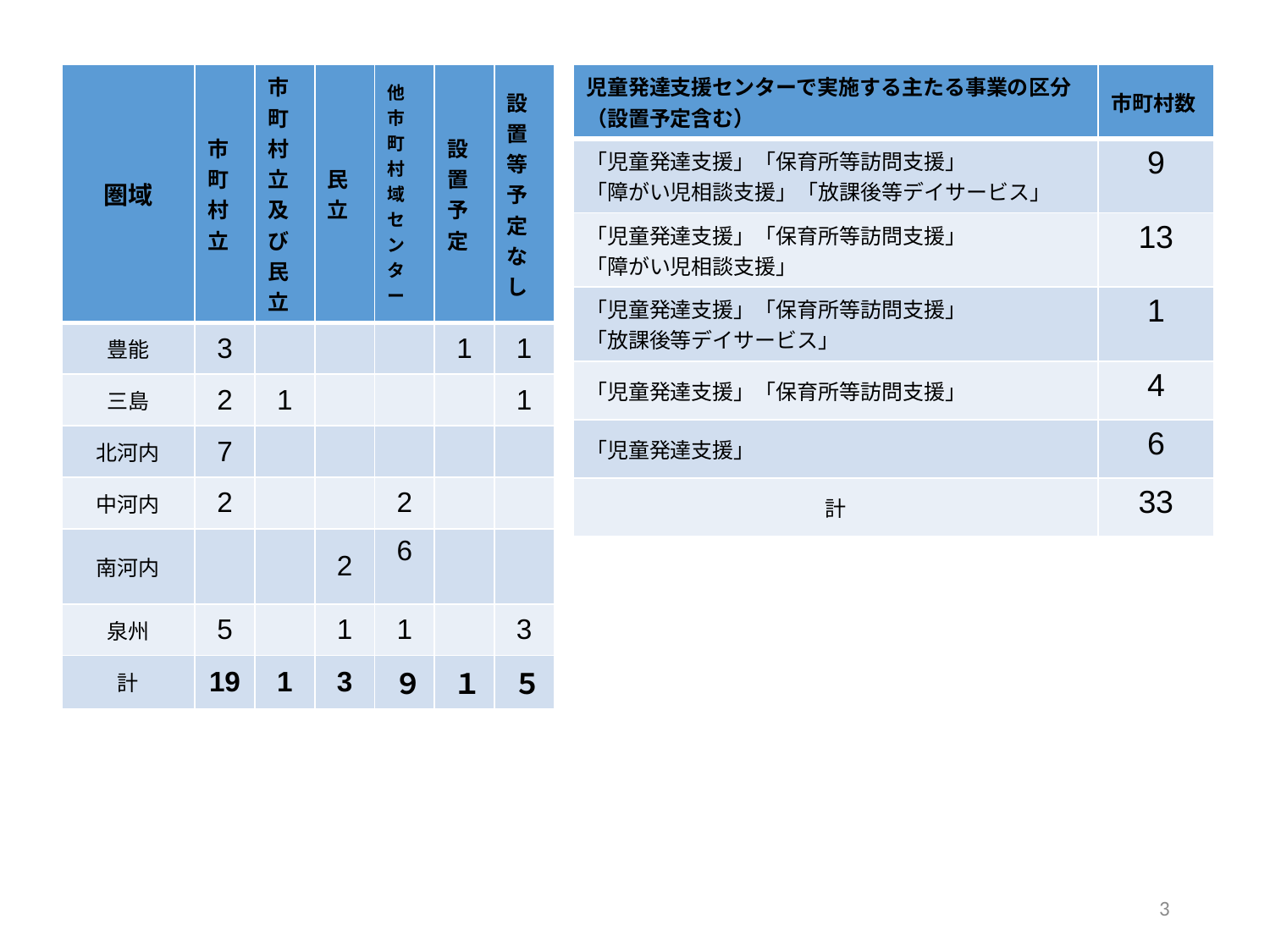

| 圏域 | 市町村立 | 市町村立及び民立 | 民立 | 他市町村域センター | 設置予定 | 設置等予定なし |
| --- | --- | --- | --- | --- | --- | --- |
| 豊能 | 3 |  |  |  | 1 | 1 |
| 三島 | 2 | 1 |  |  |  | 1 |
| 北河内 | 7 |  |  |  |  |  |
| 中河内 | 2 |  |  | 2 |  |  |
| 南河内 |  |  | 2 | 6 |  |  |
| 泉州 | 5 |  | 1 | 1 |  | 3 |
| 計 | 19 | 1 | 3 | ９ | １ | ５ |
| 児童発達支援センターで実施する主たる事業の区分 （設置予定含む） | 市町村数 |
| --- | --- |
| 「児童発達支援」「保育所等訪問支援」 「障がい児相談支援」「放課後等デイサービス」 | 9 |
| 「児童発達支援」「保育所等訪問支援」 「障がい児相談支援」 | 13 |
| 「児童発達支援」「保育所等訪問支援」 「放課後等デイサービス」 | 1 |
| 「児童発達支援」「保育所等訪問支援」 | 4 |
| 「児童発達支援」 | 6 |
| 計 | 33 |
3